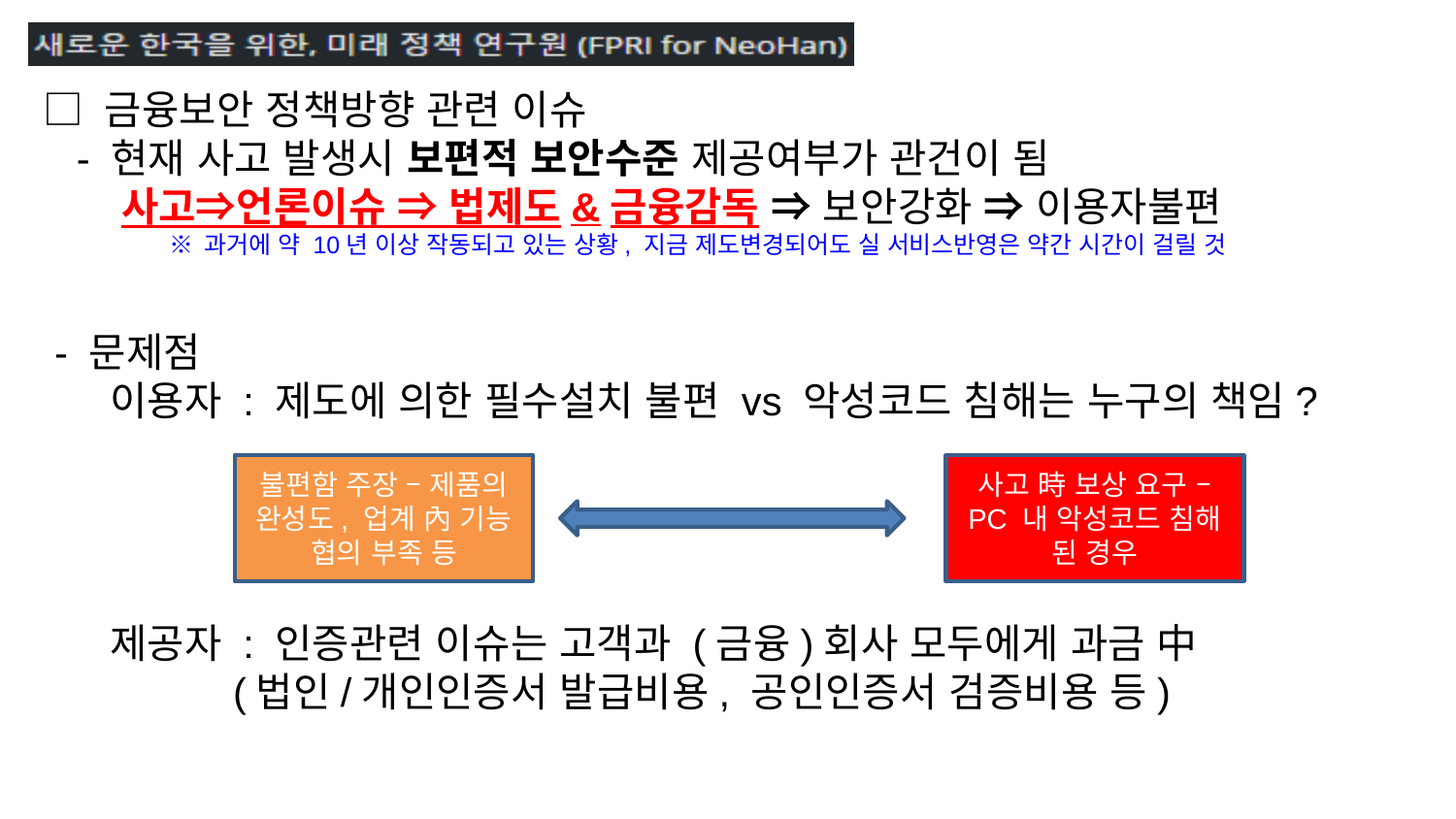

□ 금융보안 정책방향 관련 이슈
   - 현재 사고 발생시 보편적 보안수준 제공여부가 관건이 됨
      사고⇒언론이슈 ⇒ 법제도&금융감독 ⇒ 보안강화 ⇒ 이용자불편

 - 문제점
     이용자 : 제도에 의한 필수설치 불편 vs 악성코드 침해는 누구의 책임?

     제공자 : 인증관련 이슈는 고객과 (금융)회사 모두에게 과금 中
                 (법인/개인인증서 발급비용, 공인인증서 검증비용 등)

※ 과거에 약 10년 이상 작동되고 있는 상황, 지금 제도변경되어도 실 서비스반영은 약간 시간이 걸릴 것
불편함 주장 – 제품의 완성도, 업계 內 기능 협의 부족 등
사고 時 보상 요구 – PC 내 악성코드 침해 된 경우